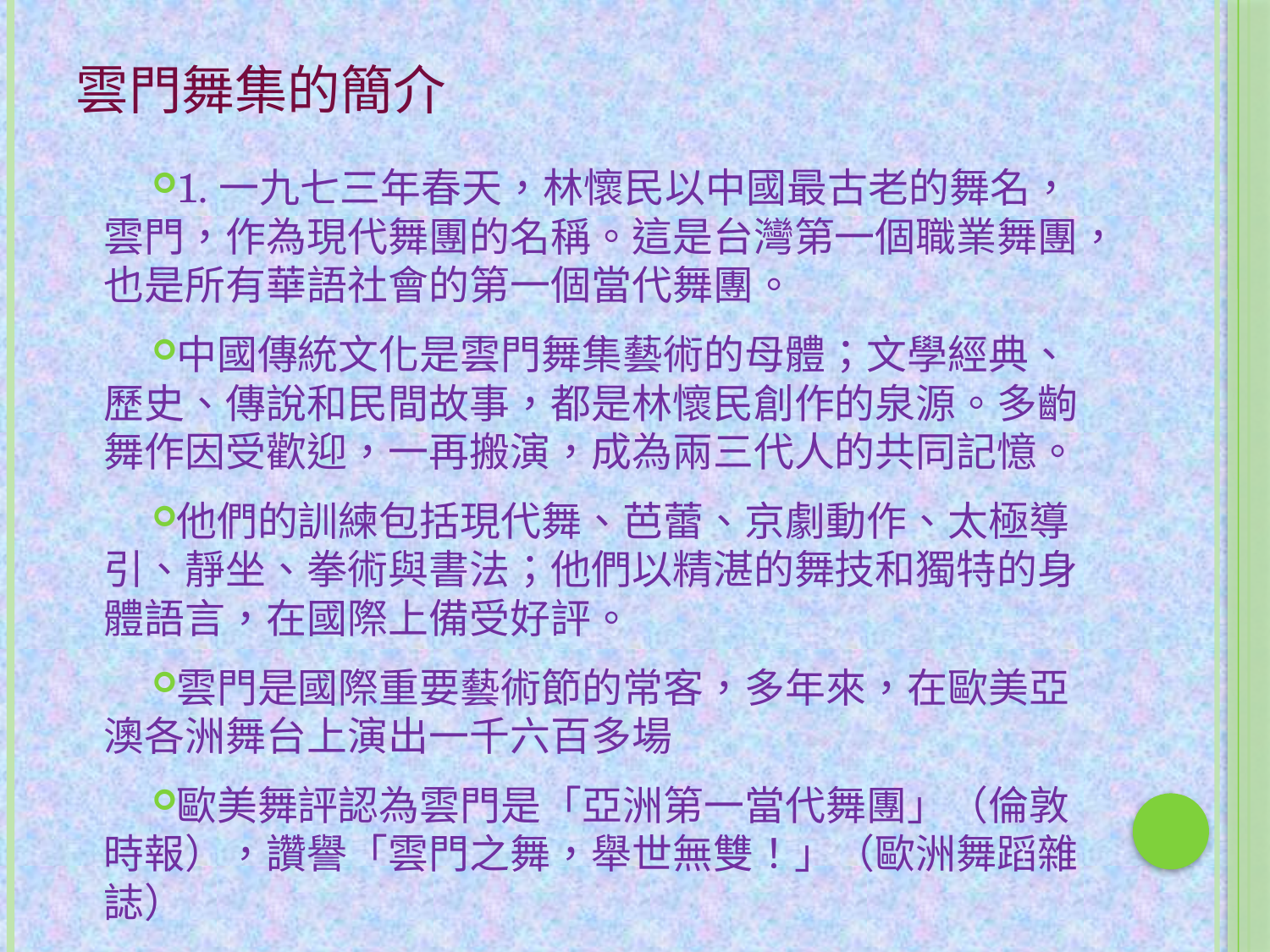

# 雲門舞集的簡介
1.一九七三年春天，林懷民以中國最古老的舞名，雲門，作為現代舞團的名稱。這是台灣第一個職業舞團，也是所有華語社會的第一個當代舞團。
中國傳統文化是雲門舞集藝術的母體；文學經典、歷史、傳說和民間故事，都是林懷民創作的泉源。多齣舞作因受歡迎，一再搬演，成為兩三代人的共同記憶。
他們的訓練包括現代舞、芭蕾、京劇動作、太極導引、靜坐、拳術與書法；他們以精湛的舞技和獨特的身體語言，在國際上備受好評。
雲門是國際重要藝術節的常客，多年來，在歐美亞澳各洲舞台上演出一千六百多場
歐美舞評認為雲門是「亞洲第一當代舞團」（倫敦時報），讚譽「雲門之舞，舉世無雙！」（歐洲舞蹈雜誌）